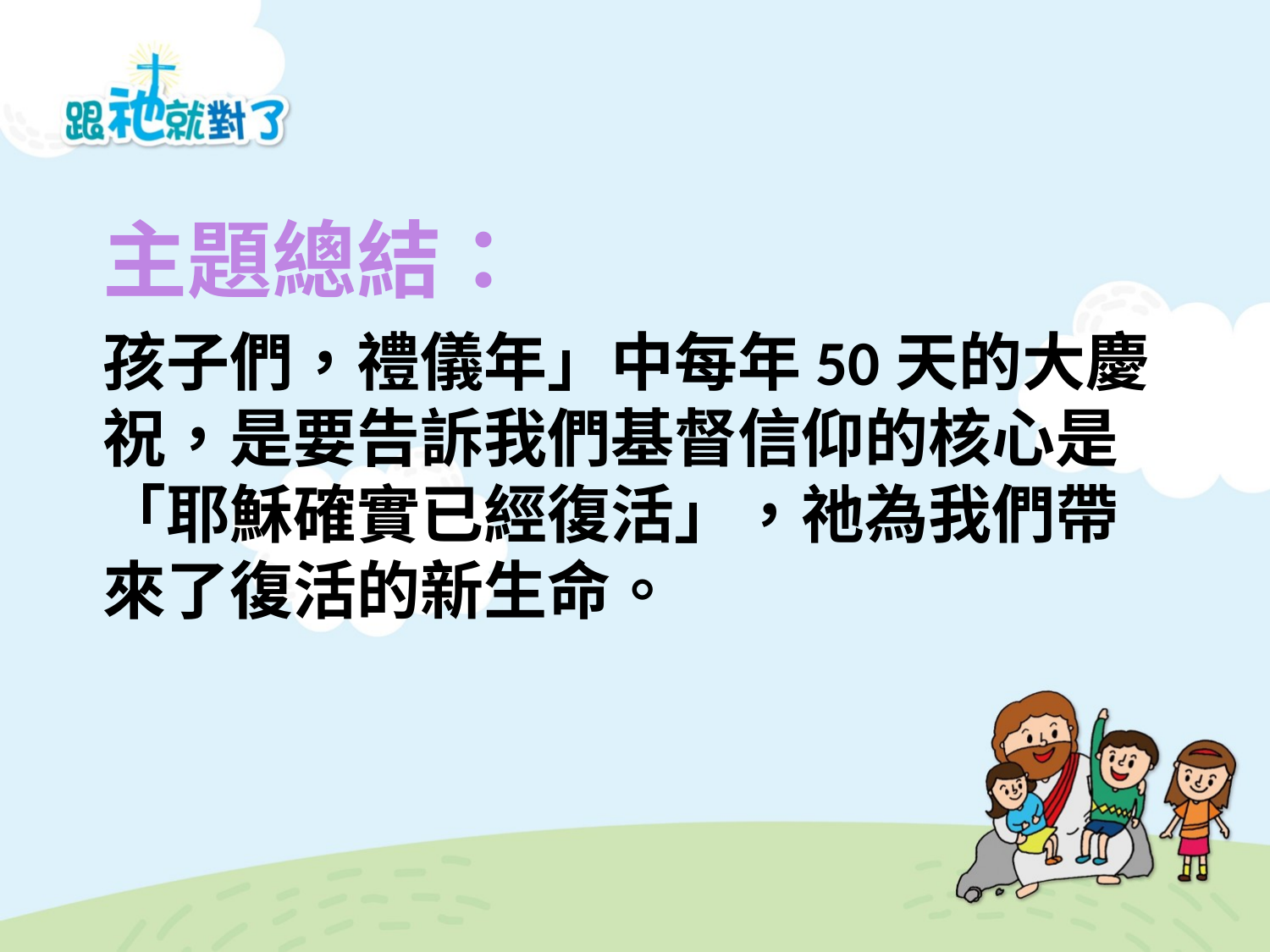

主題總結：
孩子們，禮儀年」中每年50天的大慶祝，是要告訴我們基督信仰的核心是「耶穌確實已經復活」，祂為我們帶來了復活的新生命。